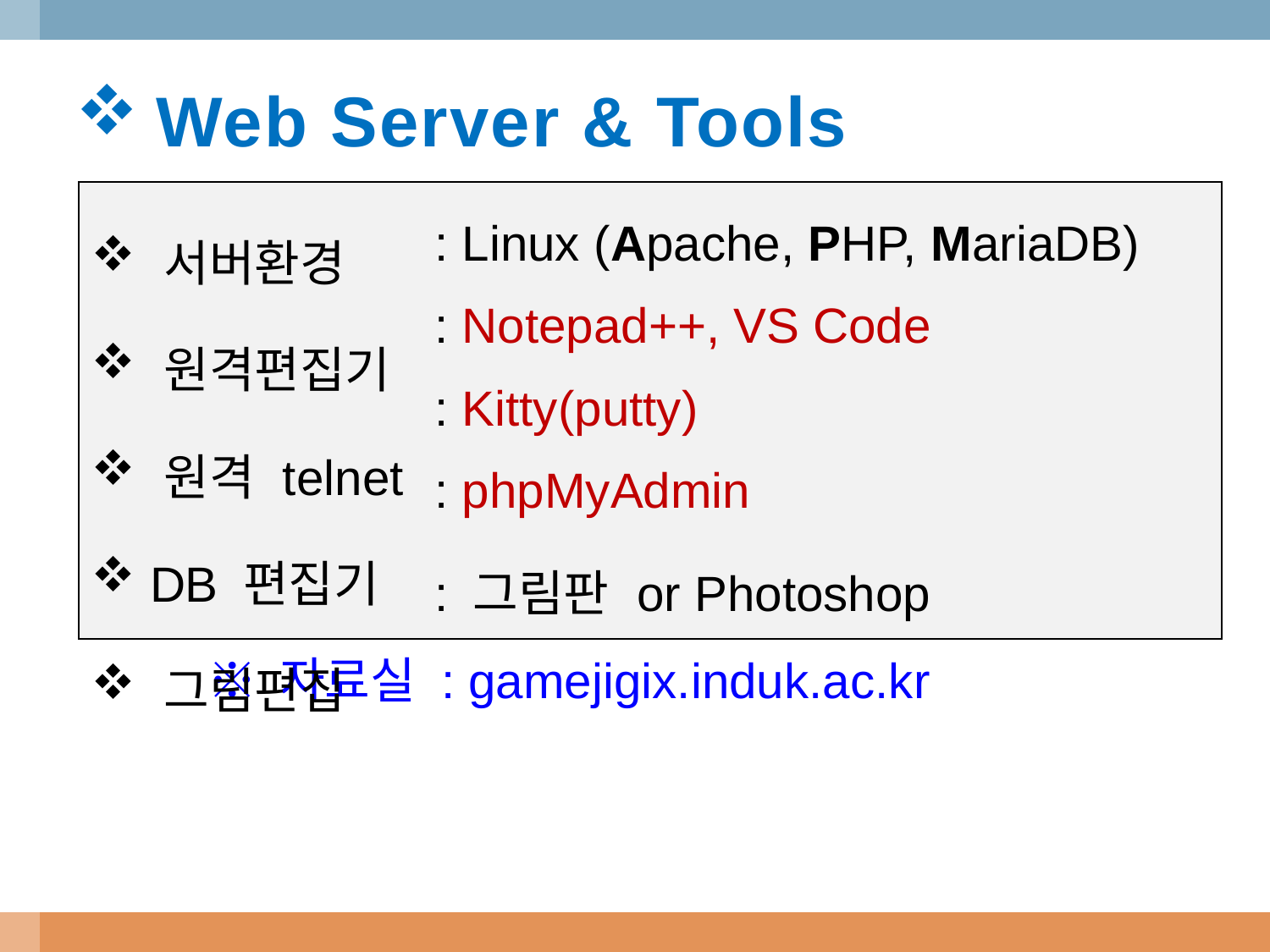

# Web Server & Tools
| 서버환경 원격편집기 원격 telnet DB 편집기 그림편집 | : Linux (Apache, PHP, MariaDB) : Notepad++, VS Code : Kitty(putty) : phpMyAdmin : 그림판 or Photoshop |
| --- | --- |
※ 자료실 : gamejigix.induk.ac.kr